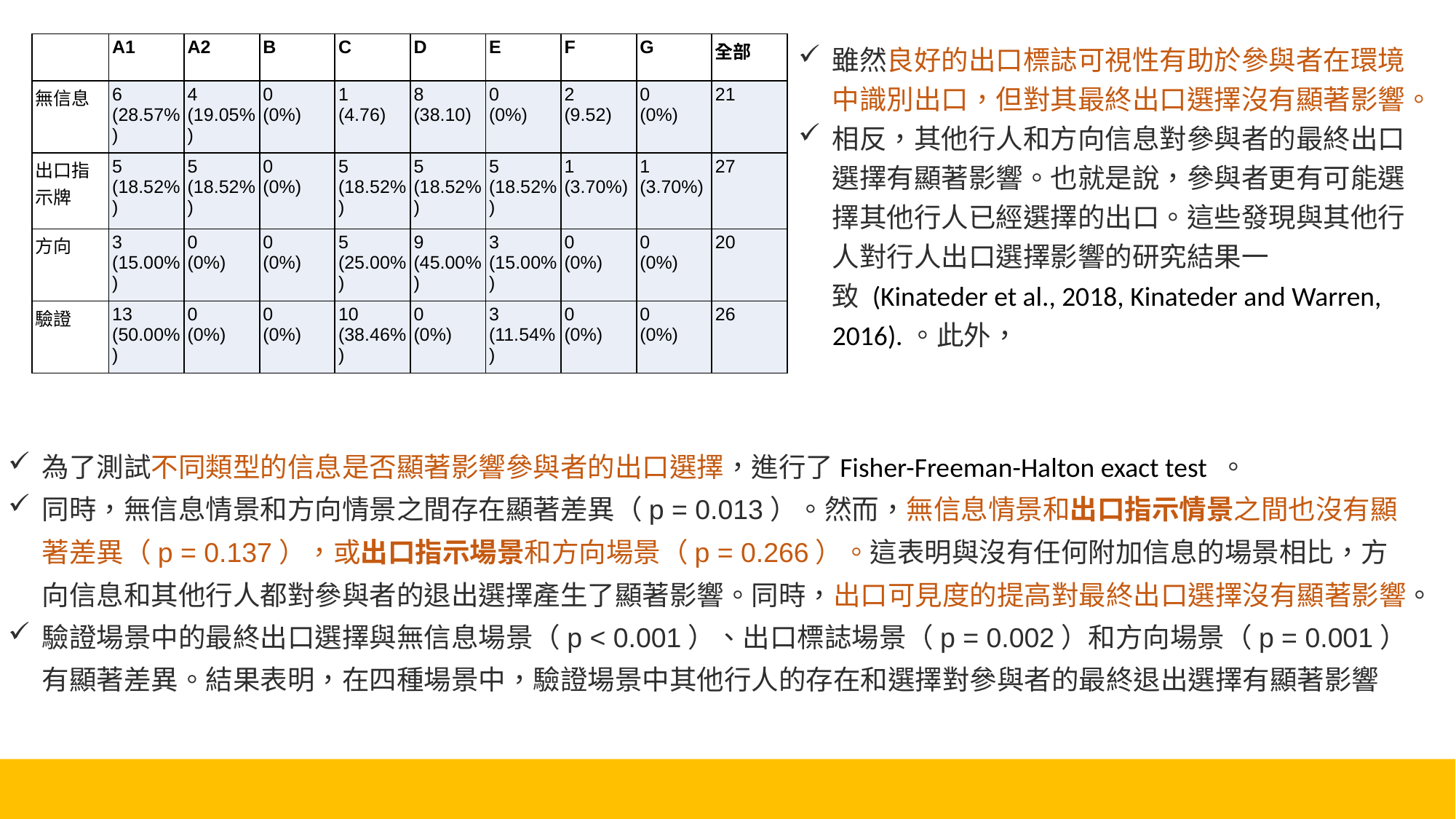

雖然良好的出口標誌可視性有助於參與者在環境中識別出口，但對其最終出口選擇沒有顯著影響。
相反，其他行人和方向信息對參與者的最終出口選擇有顯著影響。也就是說，參與者更有可能選擇其他行人已經選擇的出口。這些發現與其他行人對行人出口選擇影響的研究結果一致 (Kinateder et al., 2018, Kinateder and Warren, 2016).。此外，

|  | A1 | A2 | B | C | D | E | F | G | 全部 |
| --- | --- | --- | --- | --- | --- | --- | --- | --- | --- |
| 無信息 | 6 (28.57%) | 4 (19.05%) | 0 (0%) | 1 (4.76) | 8 (38.10) | 0 (0%) | 2 (9.52) | 0 (0%) | 21 |
| 出口指示牌 | 5 (18.52%) | 5 (18.52%) | 0 (0%) | 5 (18.52%) | 5 (18.52%) | 5 (18.52%) | 1 (3.70%) | 1 (3.70%) | 27 |
| 方向 | 3 (15.00%) | 0 (0%) | 0 (0%) | 5 (25.00%) | 9 (45.00%) | 3 (15.00%) | 0 (0%) | 0 (0%) | 20 |
| 驗證 | 13 (50.00%) | 0 (0%) | 0 (0%) | 10 (38.46%) | 0 (0%) | 3 (11.54%) | 0 (0%) | 0 (0%) | 26 |
為了測試不同類型的信息是否顯著影響參與者的出口選擇，進行了Fisher-Freeman-Halton exact test 。
同時，無信息情景和方向情景之間存在顯著差異（p = 0.013）。然而，無信息情景和出口指示情景之間也沒有顯著差異（p = 0.137），或出口指示場景和方向場景（p = 0.266）。這表明與沒有任何附加信息的場景相比，方向信息和其他行人都對參與者的退出選擇產生了顯著影響。同時，出口可見度的提高對最終出口選擇沒有顯著影響。
驗證場景中的最終出口選擇與無信息場景（p < 0.001）、出口標誌場景（p = 0.002）和方向場景（p = 0.001）有顯著差異。結果表明，在四種場景中，驗證場景中其他行人的存在和選擇對參與者的最終退出選擇有顯著影響

30